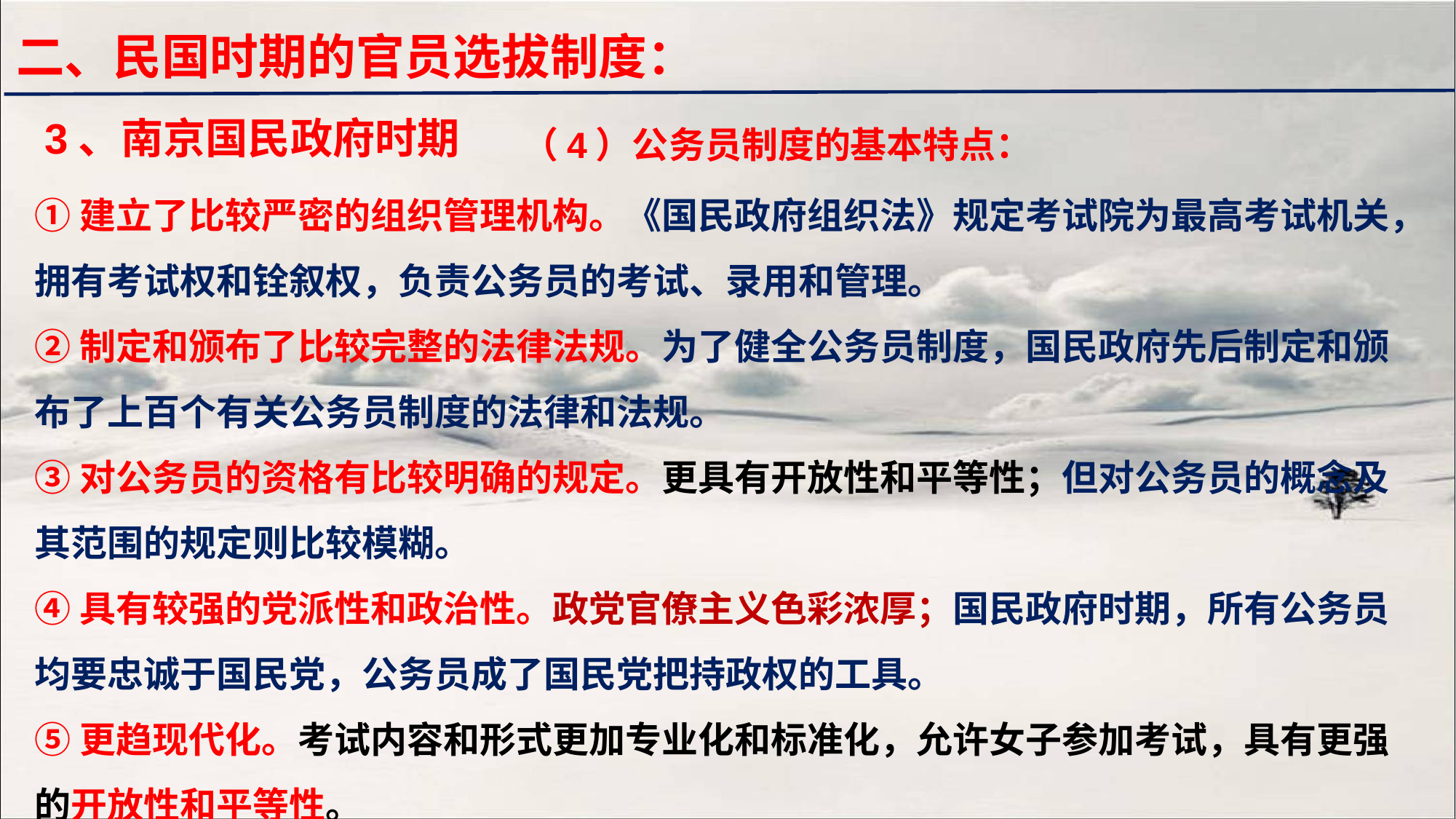

二、民国时期的官员选拔制度：
3、南京国民政府时期
 （4）公务员制度的基本特点：
①建立了比较严密的组织管理机构。《国民政府组织法》规定考试院为最高考试机关，拥有考试权和铨叙权，负责公务员的考试、录用和管理。
②制定和颁布了比较完整的法律法规。为了健全公务员制度，国民政府先后制定和颁布了上百个有关公务员制度的法律和法规。
③对公务员的资格有比较明确的规定。更具有开放性和平等性；但对公务员的概念及其范围的规定则比较模糊。
④具有较强的党派性和政治性。政党官僚主义色彩浓厚；国民政府时期，所有公务员均要忠诚于国民党，公务员成了国民党把持政权的工具。
⑤更趋现代化。考试内容和形式更加专业化和标准化，允许女子参加考试，具有更强的开放性和平等性。